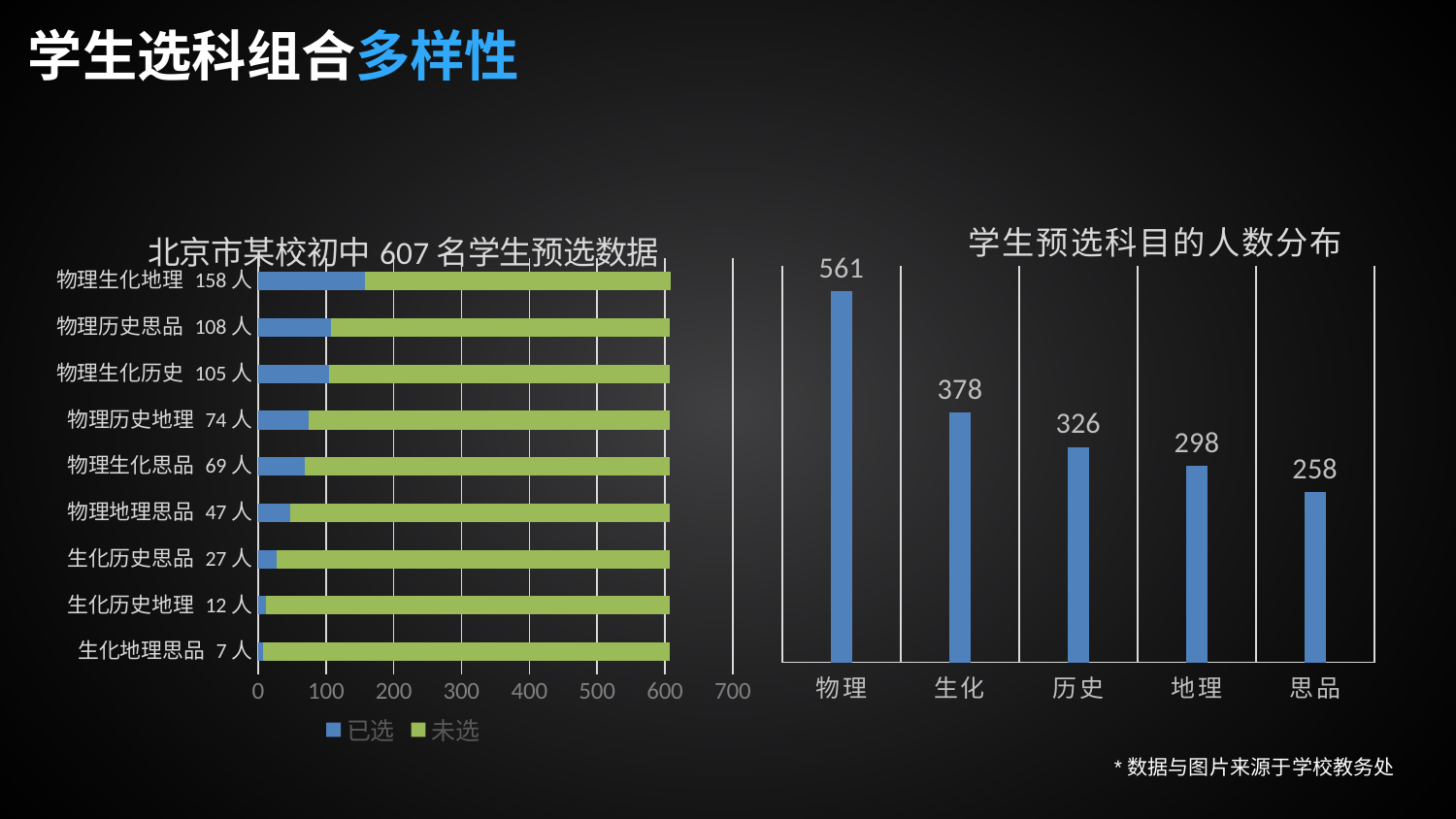

学生选科组合多样性

### Chart: 北京市某校初中607名学生预选数据

| Category | 已选 | 未选 |
|---|---|---|
| 生化地理思品 7人 | 7.0 | 600.0 |
| 生化历史地理 12人 | 12.0 | 595.0 |
| 生化历史思品 27人 | 27.0 | 580.0 |
| 物理地理思品 47人 | 47.0 | 560.0 |
| 物理生化思品 69人 | 69.0 | 538.0 |
| 物理历史地理 74人 | 74.0 | 533.0 |
| 物理生化历史 105人 | 105.0 | 502.0 |
| 物理历史思品 108人 | 108.0 | 499.0 |
| 物理生化地理 158人 | 158.0 | 451.0 |

### Chart: 学生预选科目的人数分布

| Category |  |
|---|---|
| 物理 | 561.0 |
| 生化 | 378.0 |
| 历史 | 326.0 |
| 地理 | 298.0 |
| 思品 | 258.0 |
*数据与图片来源于学校教务处